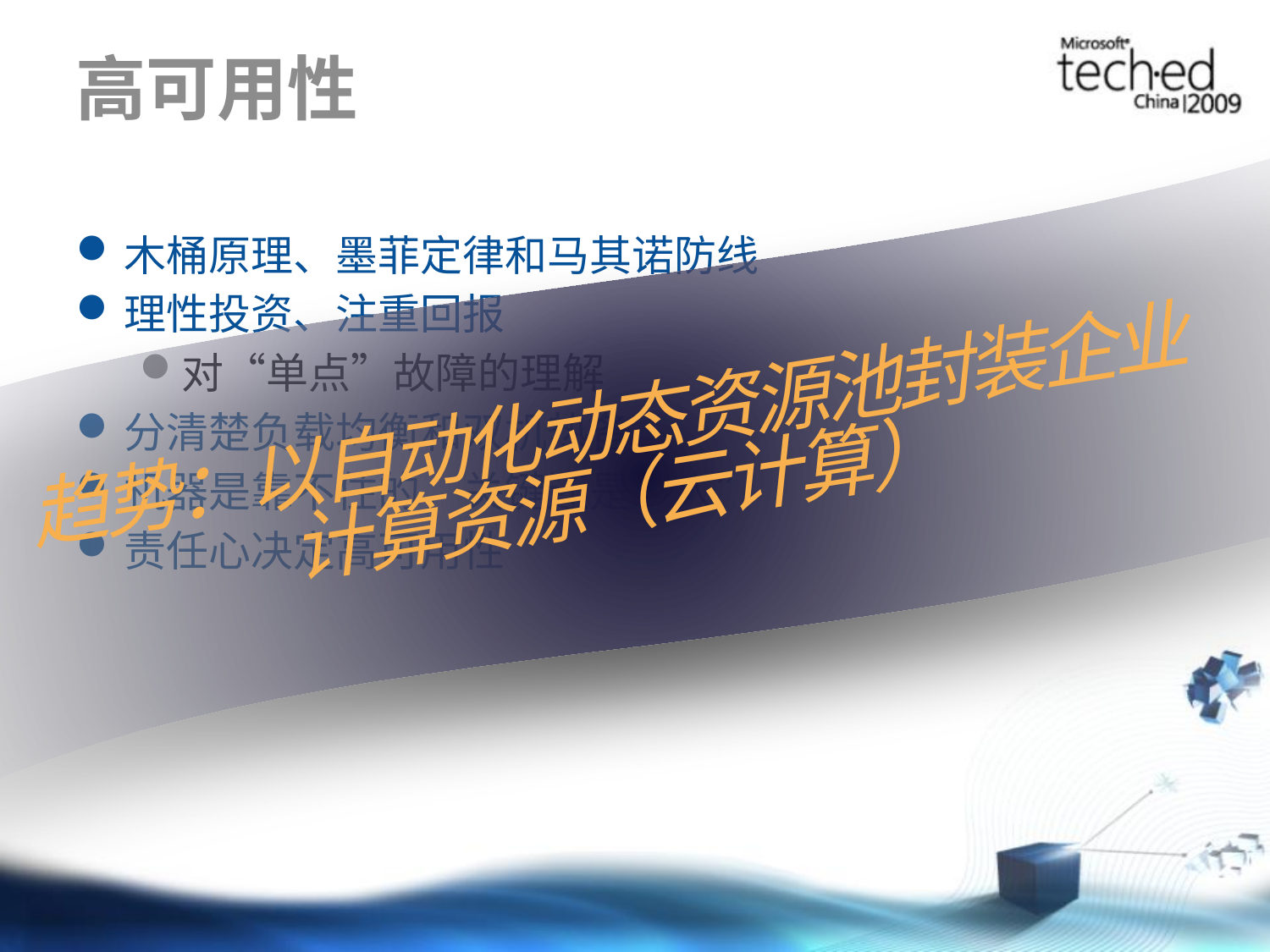

# 高可用性

趋势：以自动化动态资源池封装企业计算资源（云计算）
木桶原理、墨菲定律和马其诺防线
理性投资、注重回报
对“单点”故障的理解
分清楚负载均衡和双机热备
机器是靠不住的，关键还是“人”
责任心决定高可用性